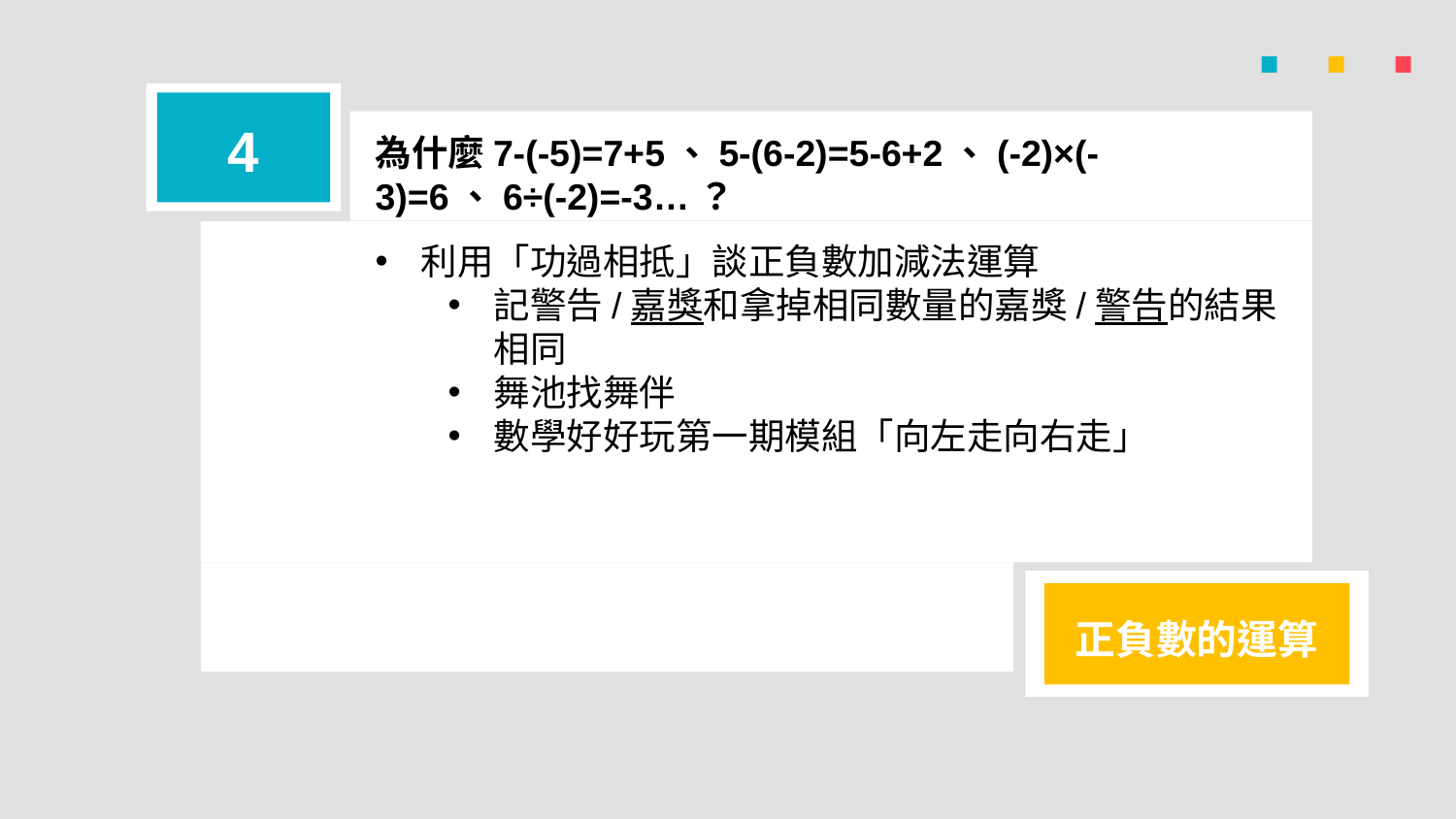

· · ·

4

為什麼7-(-5)=7+5、5-(6-2)=5-6+2、(-2)×(-3)=6、6÷(-2)=-3…？
利用「功過相抵」談正負數加減法運算
記警告/嘉獎和拿掉相同數量的嘉獎/警告的結果相同
舞池找舞伴
數學好好玩第一期模組「向左走向右走」

正負數的運算